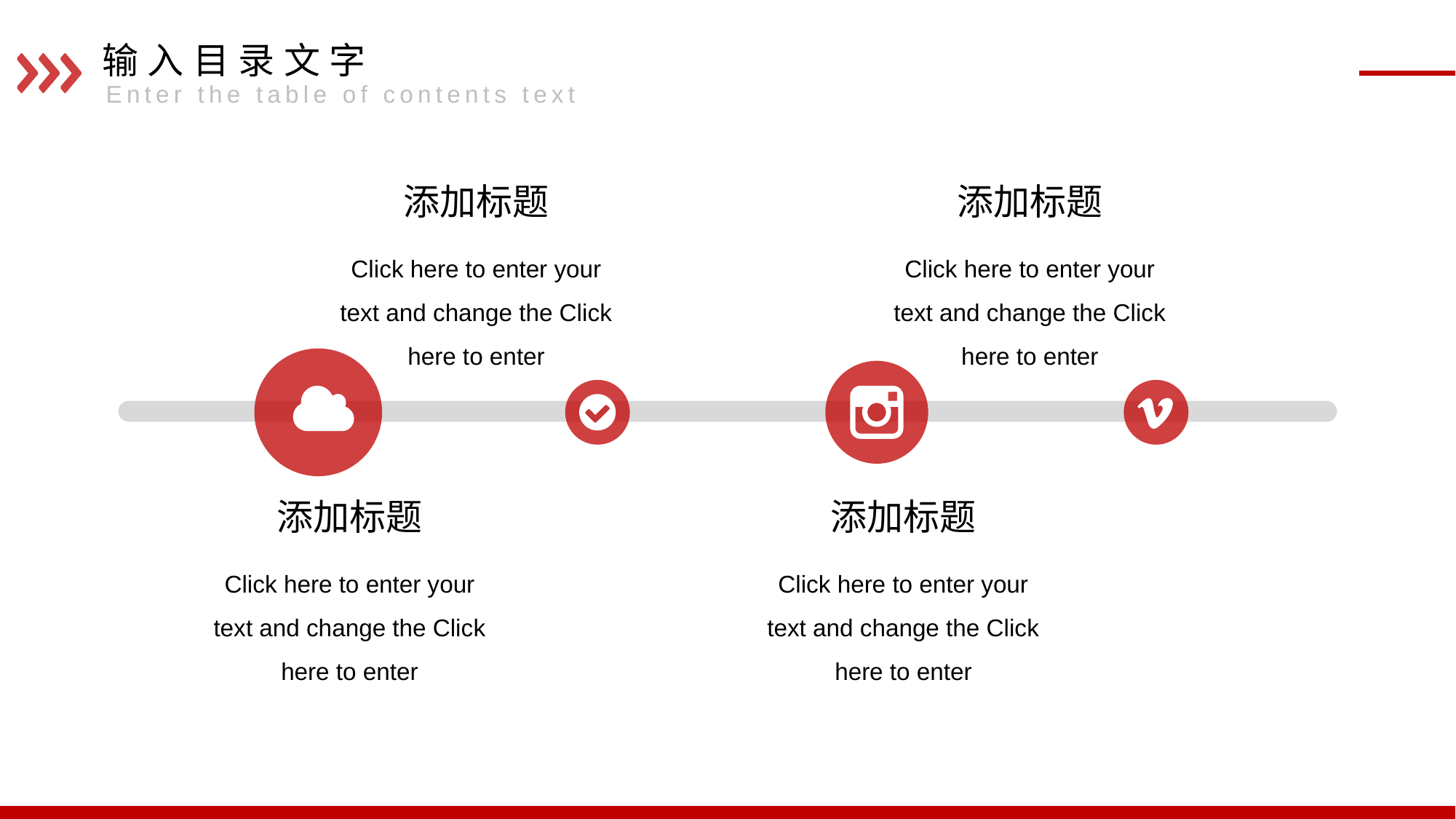

输入目录文字
Enter the table of contents text

添加标题
Click here to enter your text and change the Click here to enter
添加标题
Click here to enter your text and change the Click here to enter

添加标题
Click here to enter your text and change the Click here to enter
添加标题
Click here to enter your text and change the Click here to enter